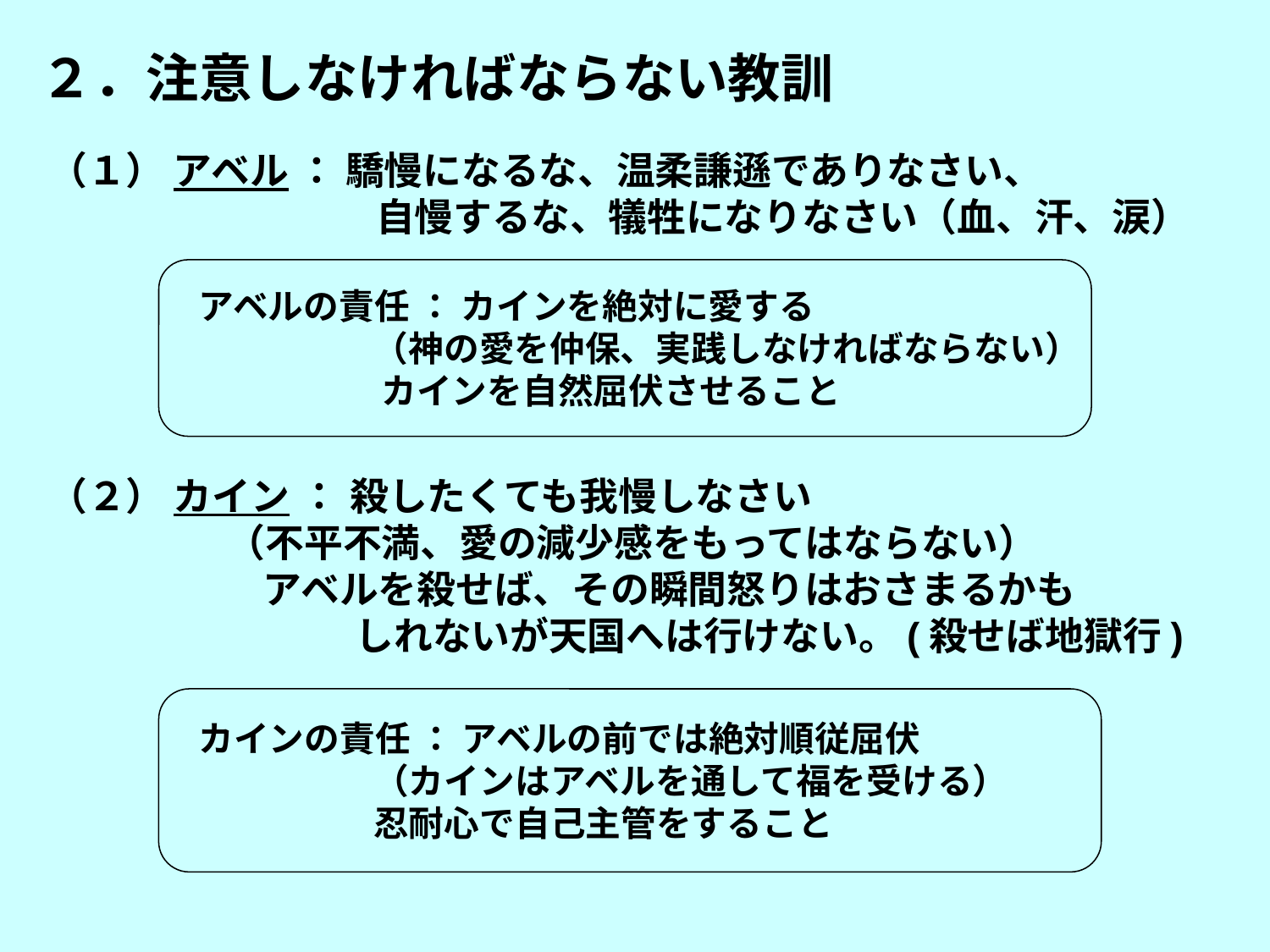

２．注意しなければならない教訓
（１） アベル ： 驕慢になるな、温柔謙遜でありなさい、
　　　　　　　　  自慢するな、犠牲になりなさい（血、汗、涙）

（２） カイン ： 殺したくても我慢しなさい
                   （不平不満、愛の減少感をもってはならない）
                   アベルを殺せば、その瞬間怒りはおさまるかも
　　　　　　　    しれないが天国へは行けない。(殺せば地獄行)
 アベルの責任 ： カインを絶対に愛する
                       （神の愛を仲保、実践しなければならない）
                        カインを自然屈伏させること
 カインの責任 ： アベルの前では絶対順従屈伏
                       （カインはアベルを通して福を受ける）
                       忍耐心で自己主管をすること